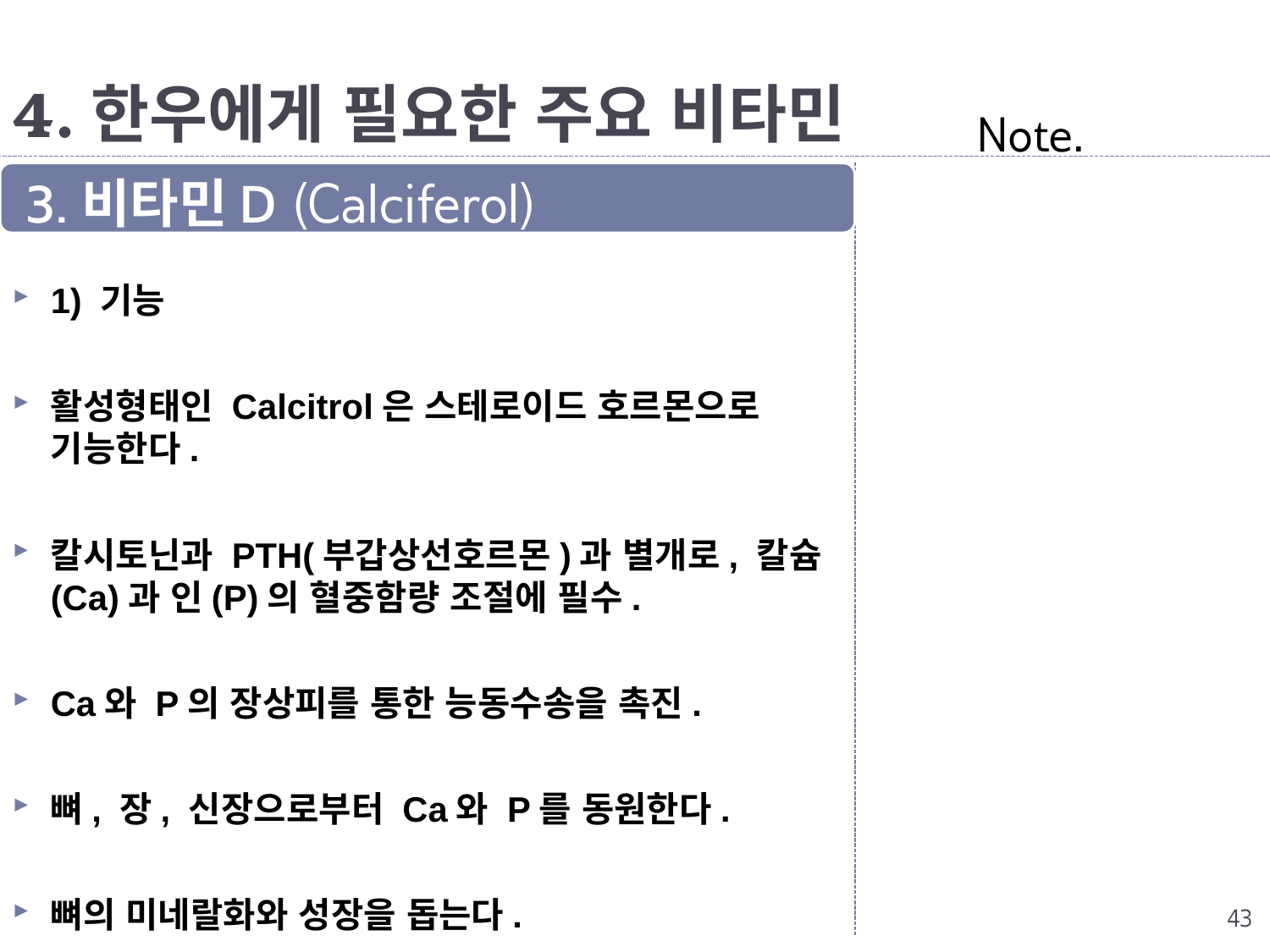

# 4.한우에게 필요한 주요 비타민
Note.

3.비타민D (Calciferol)

1) 기능

활성형태인 Calcitrol은 스테로이드 호르몬으로 기능한다.

칼시토닌과 PTH(부갑상선호르몬)과 별개로, 칼슘(Ca)과 인(P)의 혈중함량 조절에 필수.

Ca와 P의 장상피를 통한 능동수송을 촉진.

뼈, 장, 신장으로부터 Ca와 P를 동원한다.

뼈의 미네랄화와 성장을 돕는다.

43